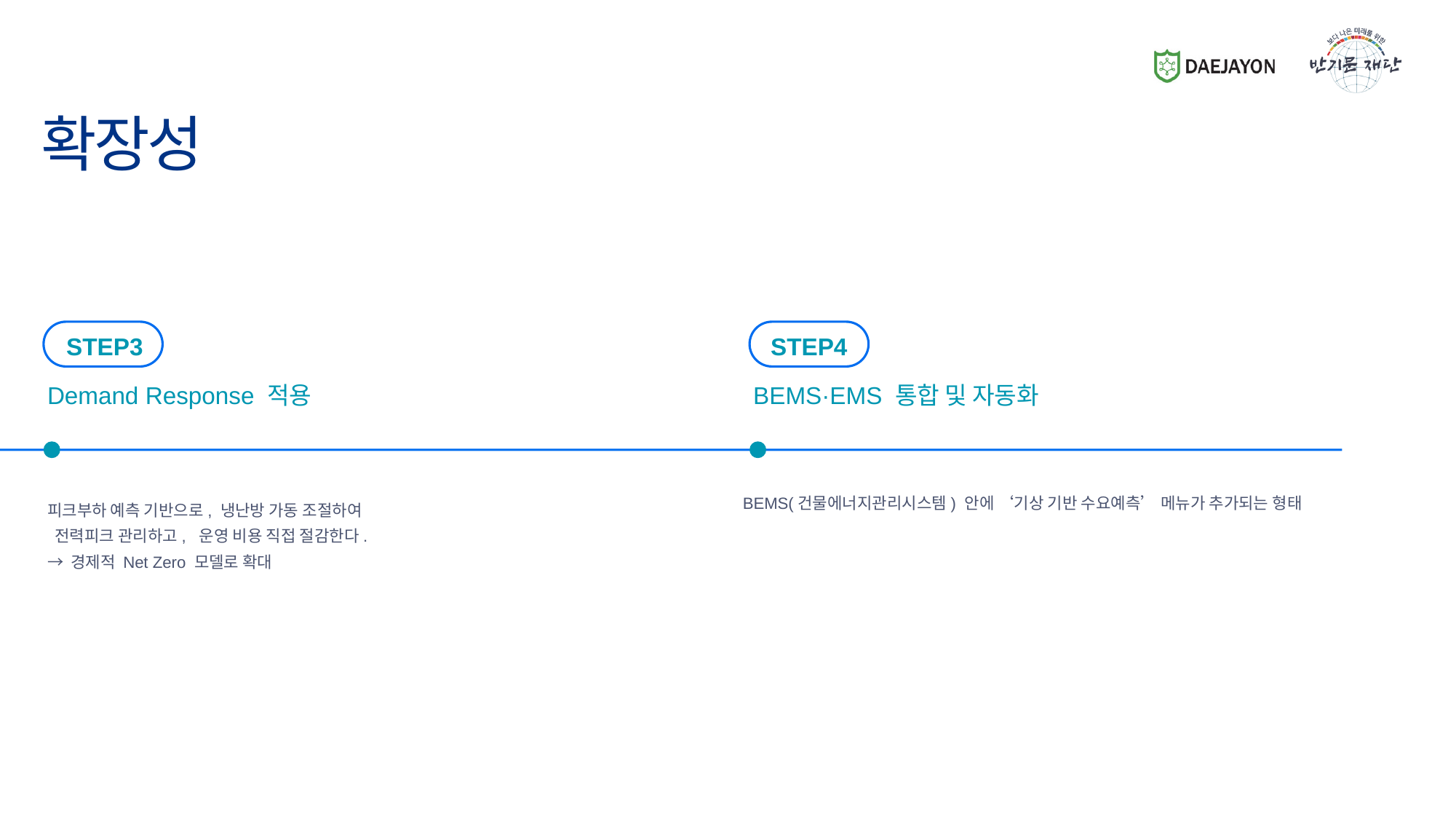

확장성

STEP3
STEP4
Demand Response 적용
BEMS·EMS 통합 및 자동화

BEMS(건물에너지관리시스템) 안에 ‘기상 기반 수요예측’ 메뉴가 추가되는 형태

피크부하 예측 기반으로, 냉난방 가동 조절하여
 전력피크 관리하고,  운영 비용 직접 절감한다.
→ 경제적 Net Zero 모델로 확대